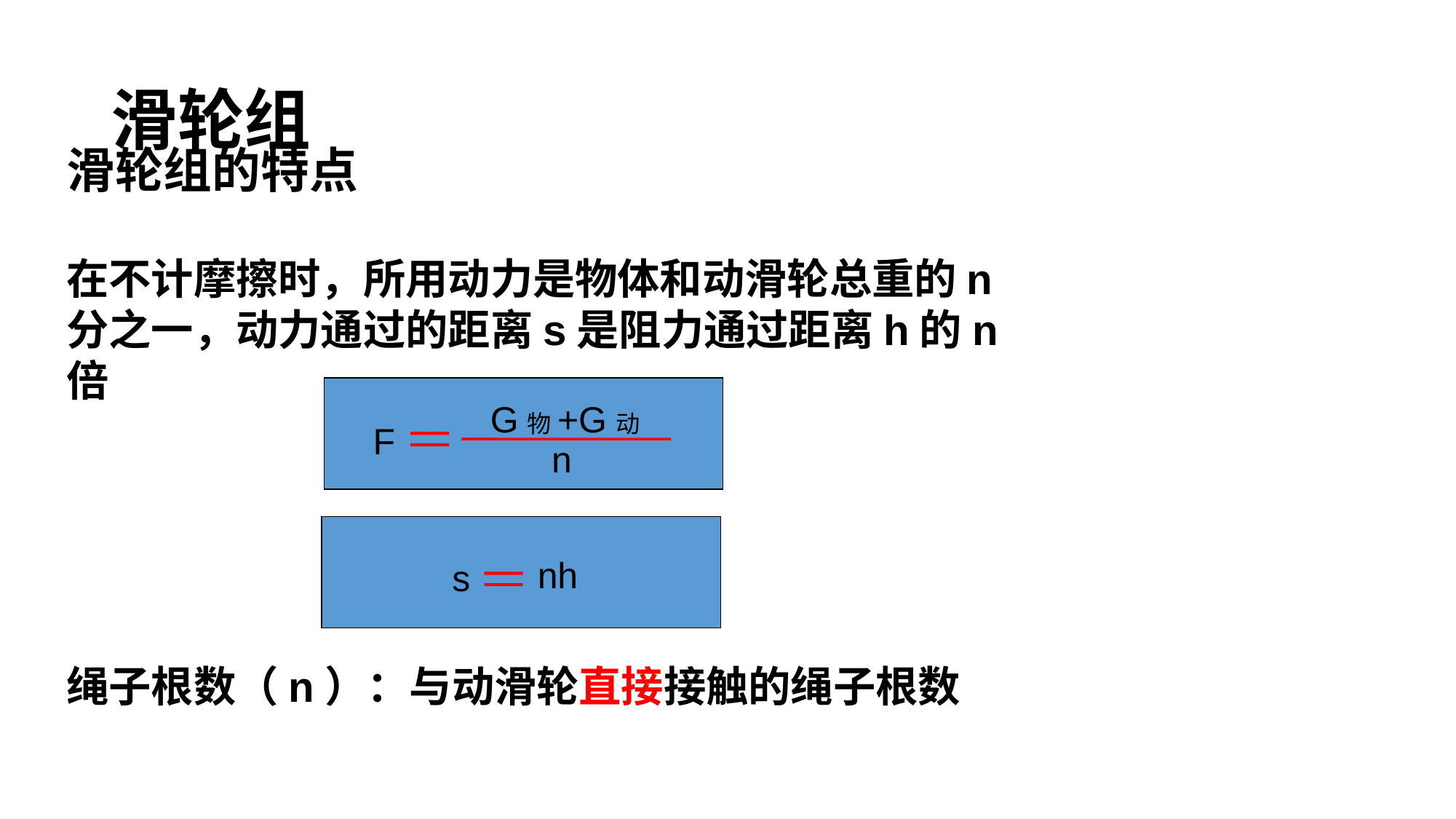

# 滑轮组
滑轮组的特点
在不计摩擦时，所用动力是物体和动滑轮总重的n分之一，动力通过的距离s是阻力通过距离h的n倍

G物+G动
F
n

nh
s

绳子根数（n）：与动滑轮直接接触的绳子根数